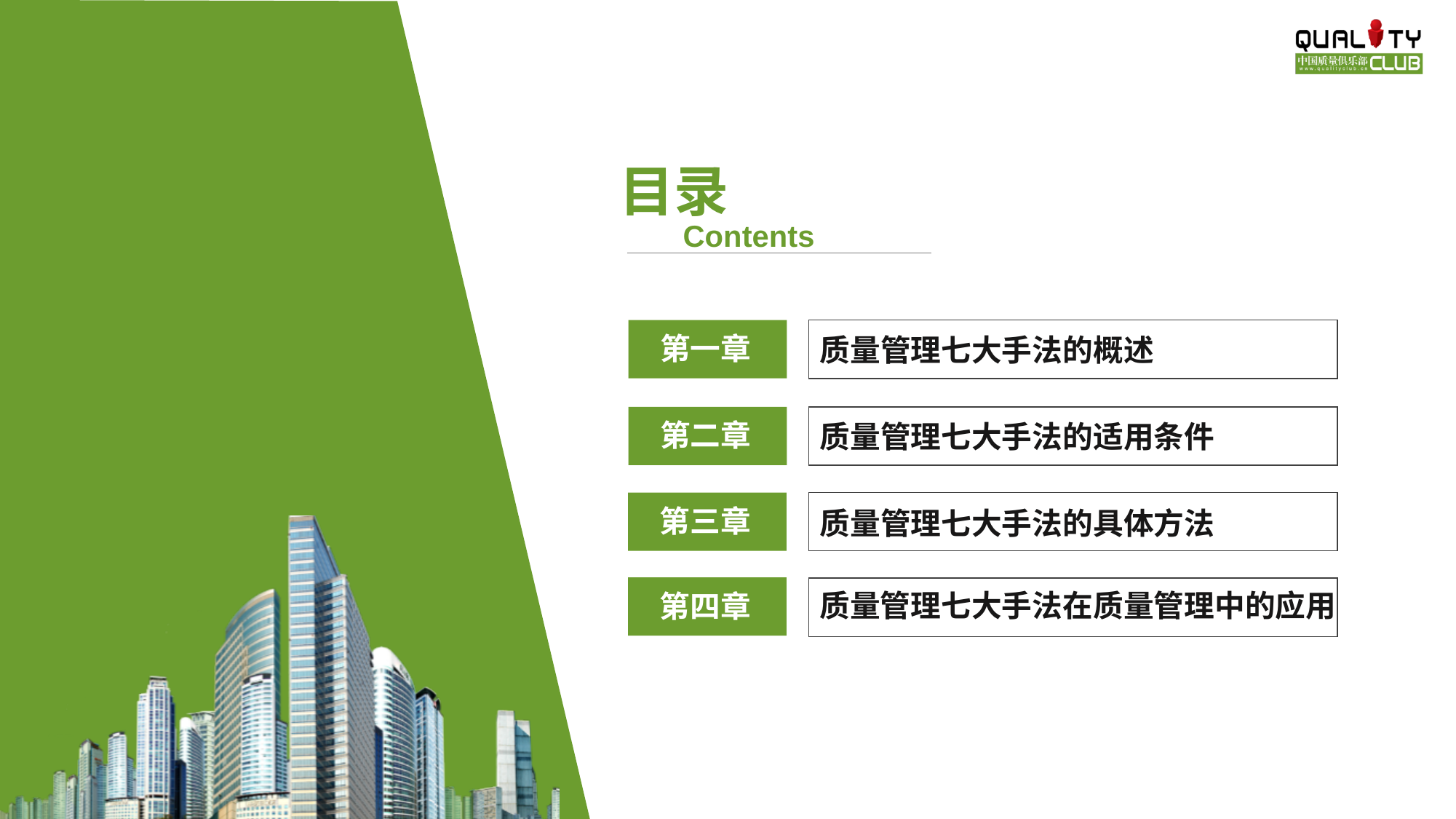

目录
Contents

第一章
质量管理七大手法的概述

第二章
质量管理七大手法的适用条件

第三章
质量管理七大手法的具体方法

质量管理七大手法在质量管理中的应用
第四章